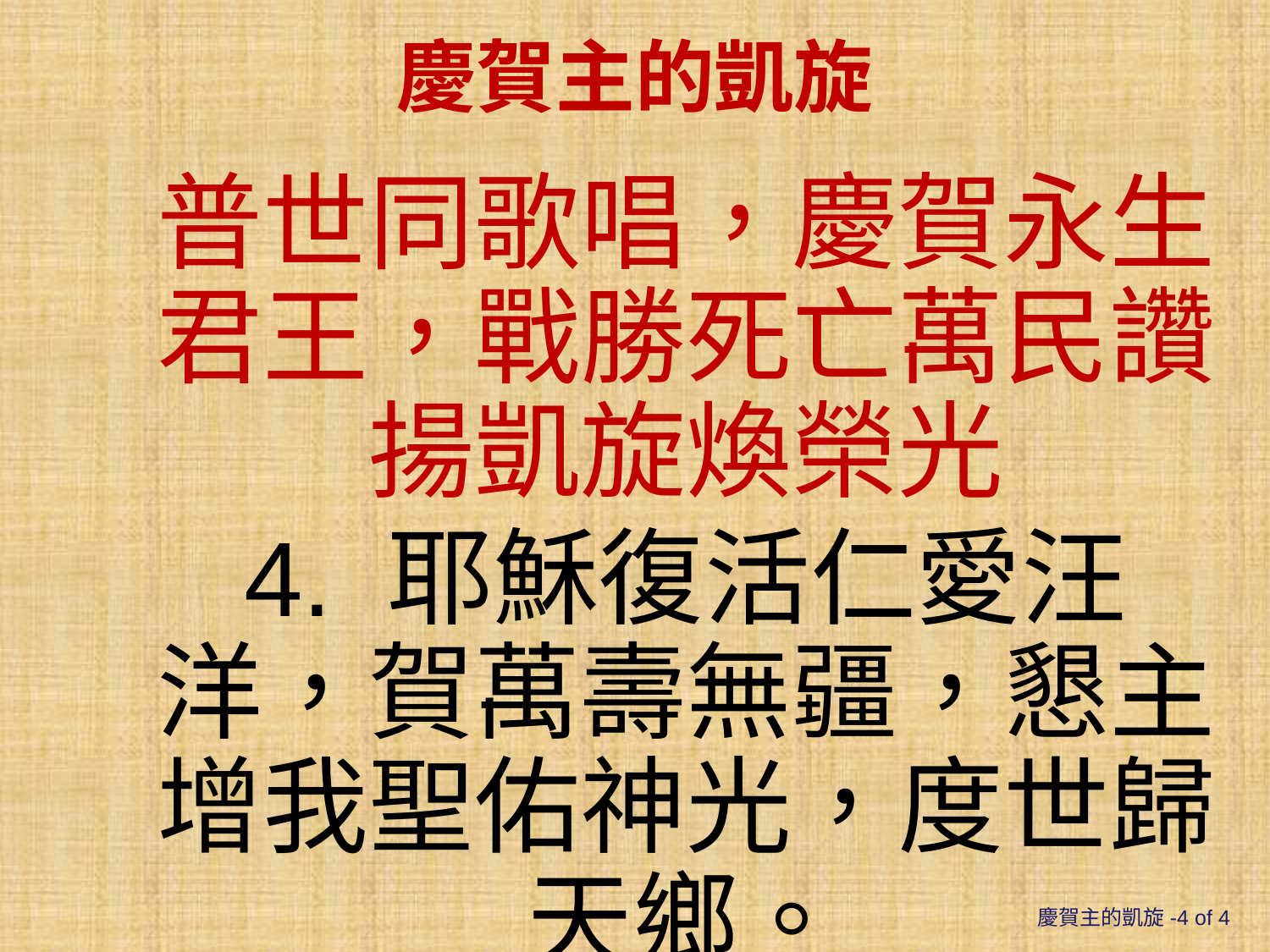

慶賀主的凱旋
普世同歌唱，慶賀永生君王，戰勝死亡萬民讚揚凱旋煥榮光
4. 耶穌復活仁愛汪洋，賀萬壽無疆，懇主增我聖佑神光，度世歸天鄉。

慶賀主的凱旋-4 of 4